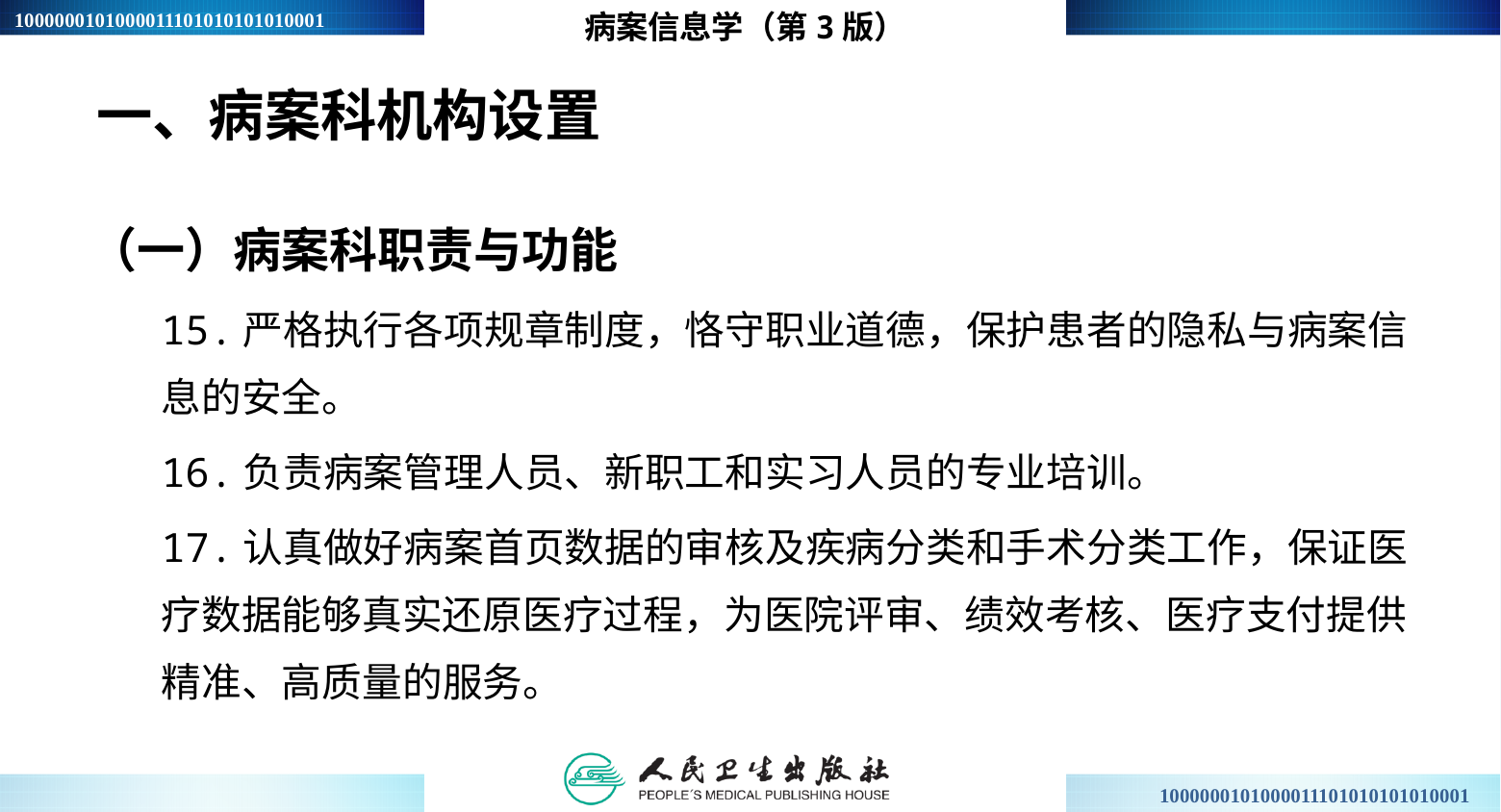

病案信息学（第3版）
一、病案科机构设置
（一）病案科职责与功能
15.严格执行各项规章制度，恪守职业道德，保护患者的隐私与病案信息的安全。
16.负责病案管理人员、新职工和实习人员的专业培训。
17.认真做好病案首页数据的审核及疾病分类和手术分类工作，保证医疗数据能够真实还原医疗过程，为医院评审、绩效考核、医疗支付提供精准、高质量的服务。